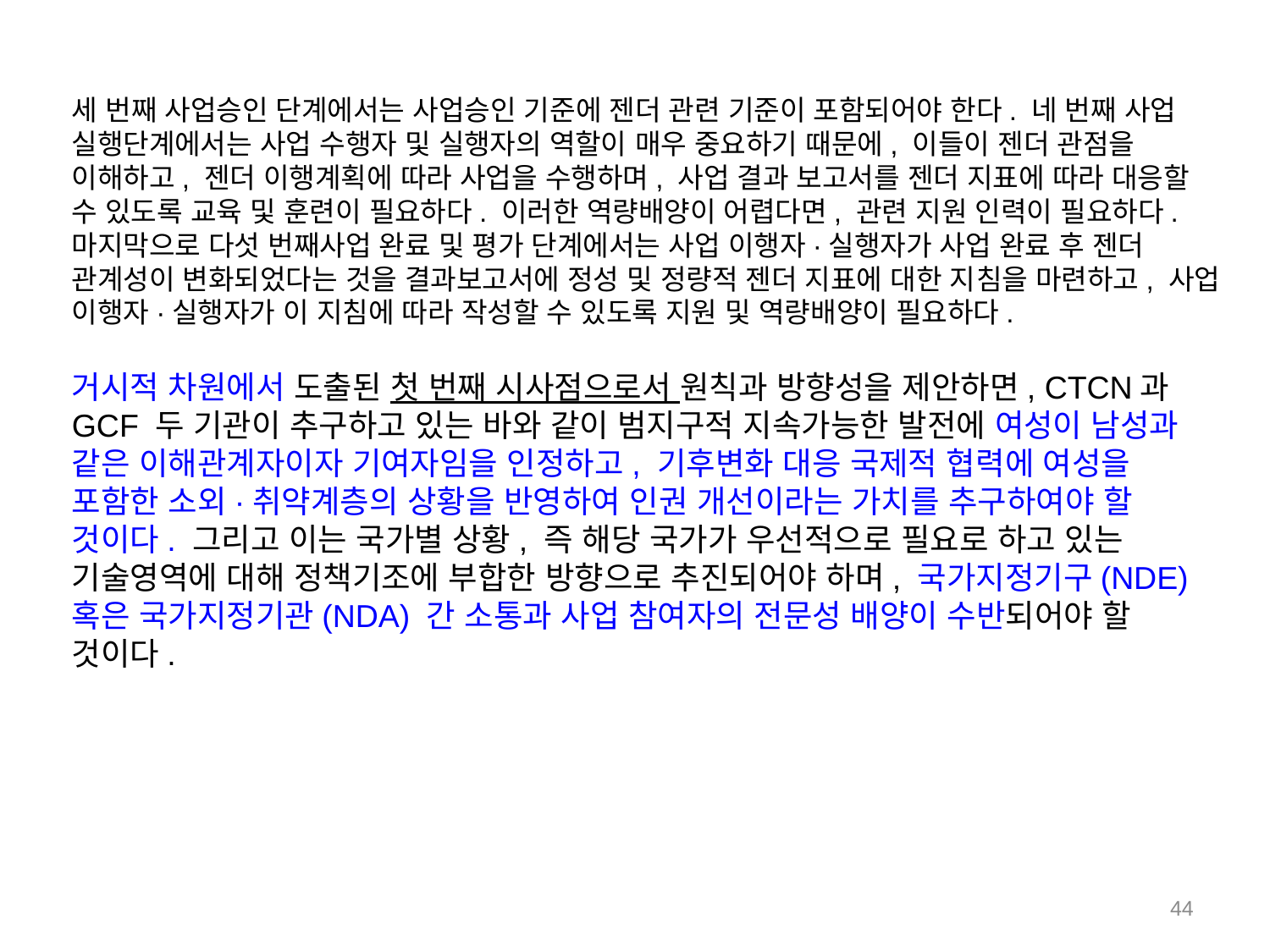

세 번째 사업승인 단계에서는 사업승인 기준에 젠더 관련 기준이 포함되어야 한다. 네 번째 사업 실행단계에서는 사업 수행자 및 실행자의 역할이 매우 중요하기 때문에, 이들이 젠더 관점을 이해하고, 젠더 이행계획에 따라 사업을 수행하며, 사업 결과 보고서를 젠더 지표에 따라 대응할 수 있도록 교육 및 훈련이 필요하다. 이러한 역량배양이 어렵다면, 관련 지원 인력이 필요하다.
마지막으로 다섯 번째사업 완료 및 평가 단계에서는 사업 이행자·실행자가 사업 완료 후 젠더 관계성이 변화되었다는 것을 결과보고서에 정성 및 정량적 젠더 지표에 대한 지침을 마련하고, 사업 이행자·실행자가 이 지침에 따라 작성할 수 있도록 지원 및 역량배양이 필요하다.

거시적 차원에서 도출된 첫 번째 시사점으로서 원칙과 방향성을 제안하면, CTCN과 GCF 두 기관이 추구하고 있는 바와 같이 범지구적 지속가능한 발전에 여성이 남성과 같은 이해관계자이자 기여자임을 인정하고, 기후변화 대응 국제적 협력에 여성을 포함한 소외·취약계층의 상황을 반영하여 인권 개선이라는 가치를 추구하여야 할 것이다. 그리고 이는 국가별 상황, 즉 해당 국가가 우선적으로 필요로 하고 있는 기술영역에 대해 정책기조에 부합한 방향으로 추진되어야 하며, 국가지정기구(NDE) 혹은 국가지정기관(NDA) 간 소통과 사업 참여자의 전문성 배양이 수반되어야 할 것이다.

44